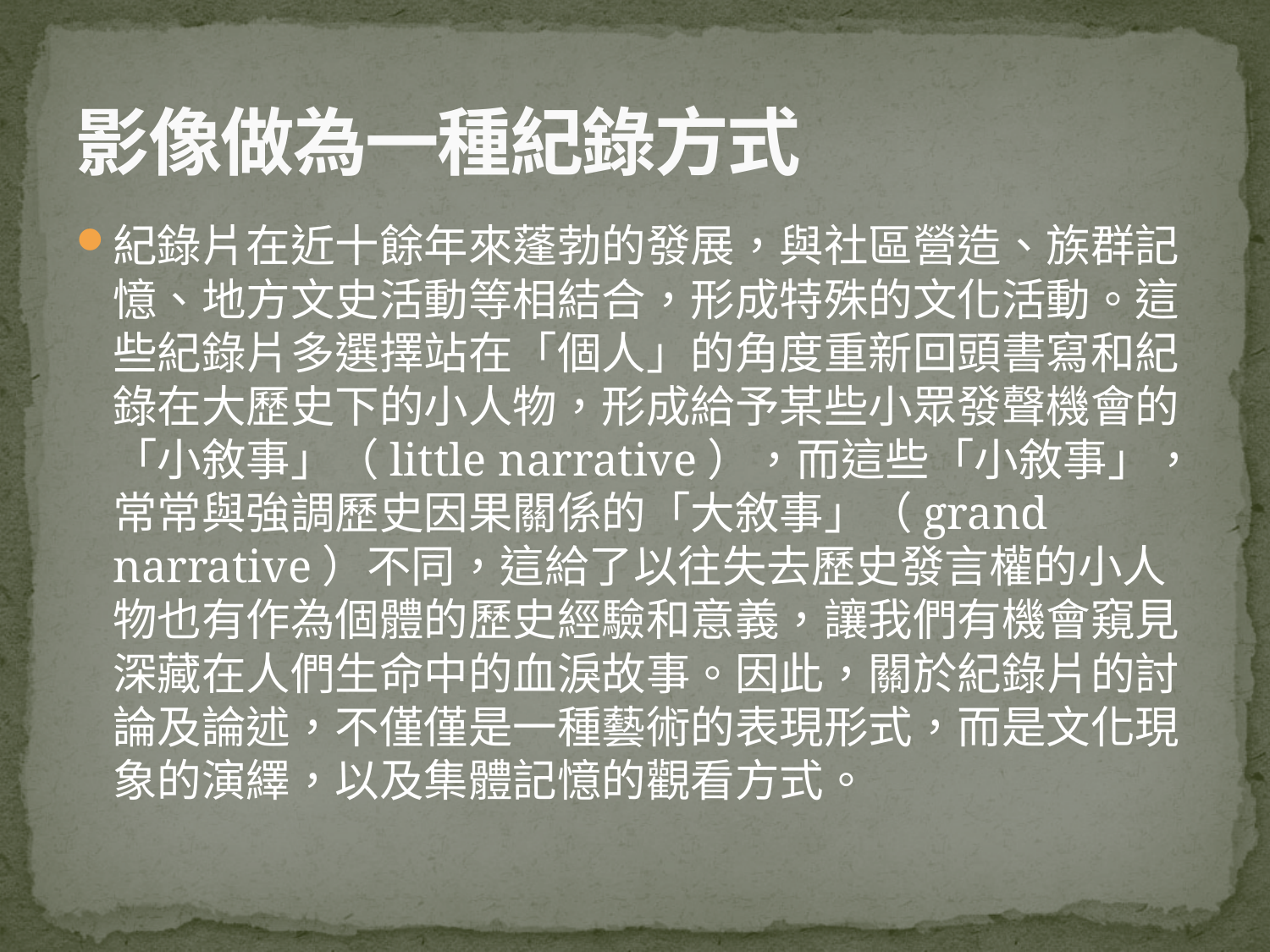

# 影像做為一種紀錄方式
紀錄片在近十餘年來蓬勃的發展，與社區營造、族群記憶、地方文史活動等相結合，形成特殊的文化活動。這些紀錄片多選擇站在「個人」的角度重新回頭書寫和紀錄在大歷史下的小人物，形成給予某些小眾發聲機會的「小敘事」（little narrative），而這些「小敘事」，常常與強調歷史因果關係的「大敘事」（grand narrative）不同，這給了以往失去歷史發言權的小人物也有作為個體的歷史經驗和意義，讓我們有機會窺見深藏在人們生命中的血淚故事。因此，關於紀錄片的討論及論述，不僅僅是一種藝術的表現形式，而是文化現象的演繹，以及集體記憶的觀看方式。